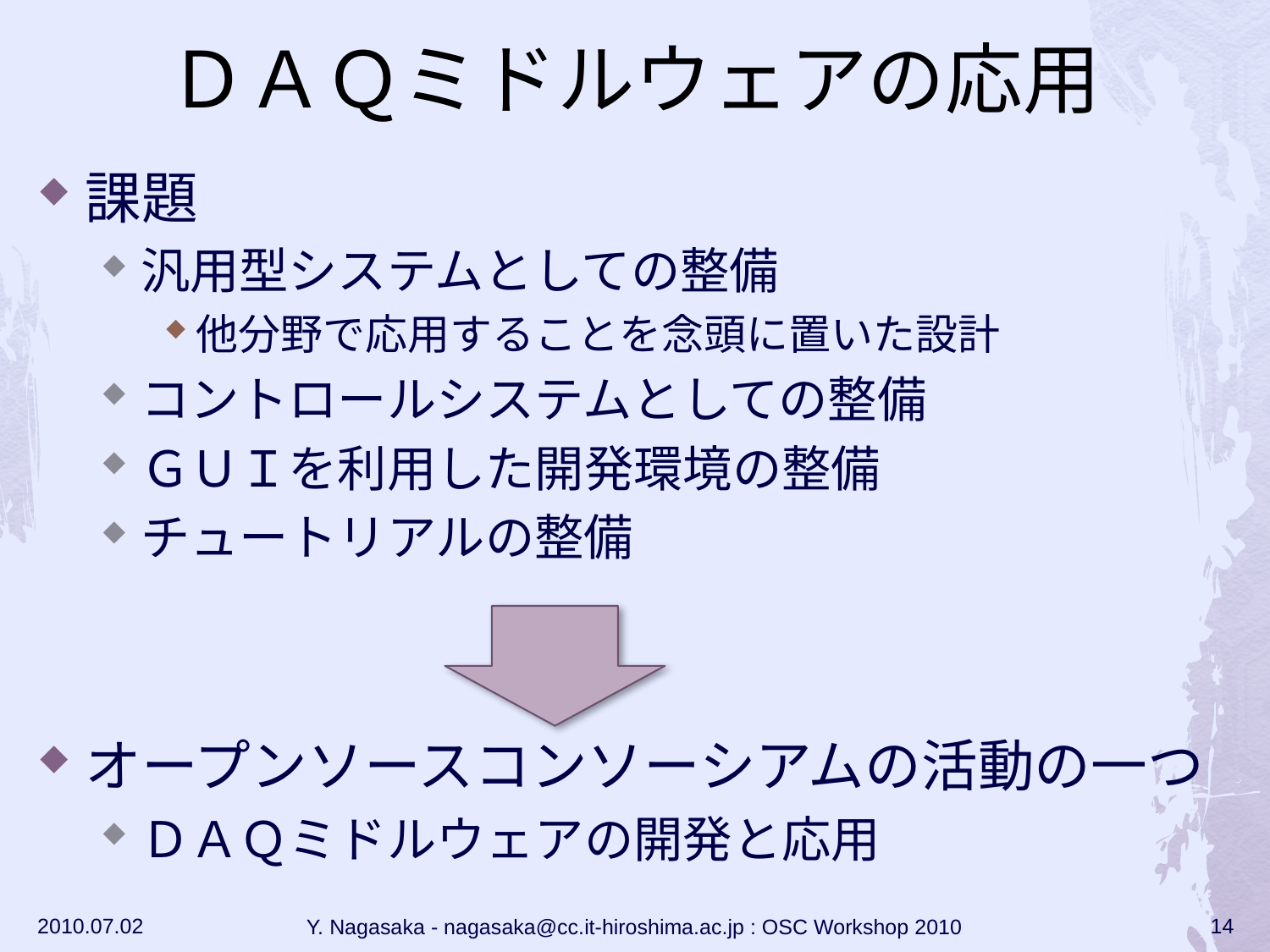

# ＤＡＱミドルウェアの応用
課題
汎用型システムとしての整備
他分野で応用することを念頭に置いた設計
コントロールシステムとしての整備
ＧＵＩを利用した開発環境の整備
チュートリアルの整備

オープンソースコンソーシアムの活動の一つ
ＤＡＱミドルウェアの開発と応用

2010.07.02
Y. Nagasaka - nagasaka@cc.it-hiroshima.ac.jp : OSC Workshop 2010
14